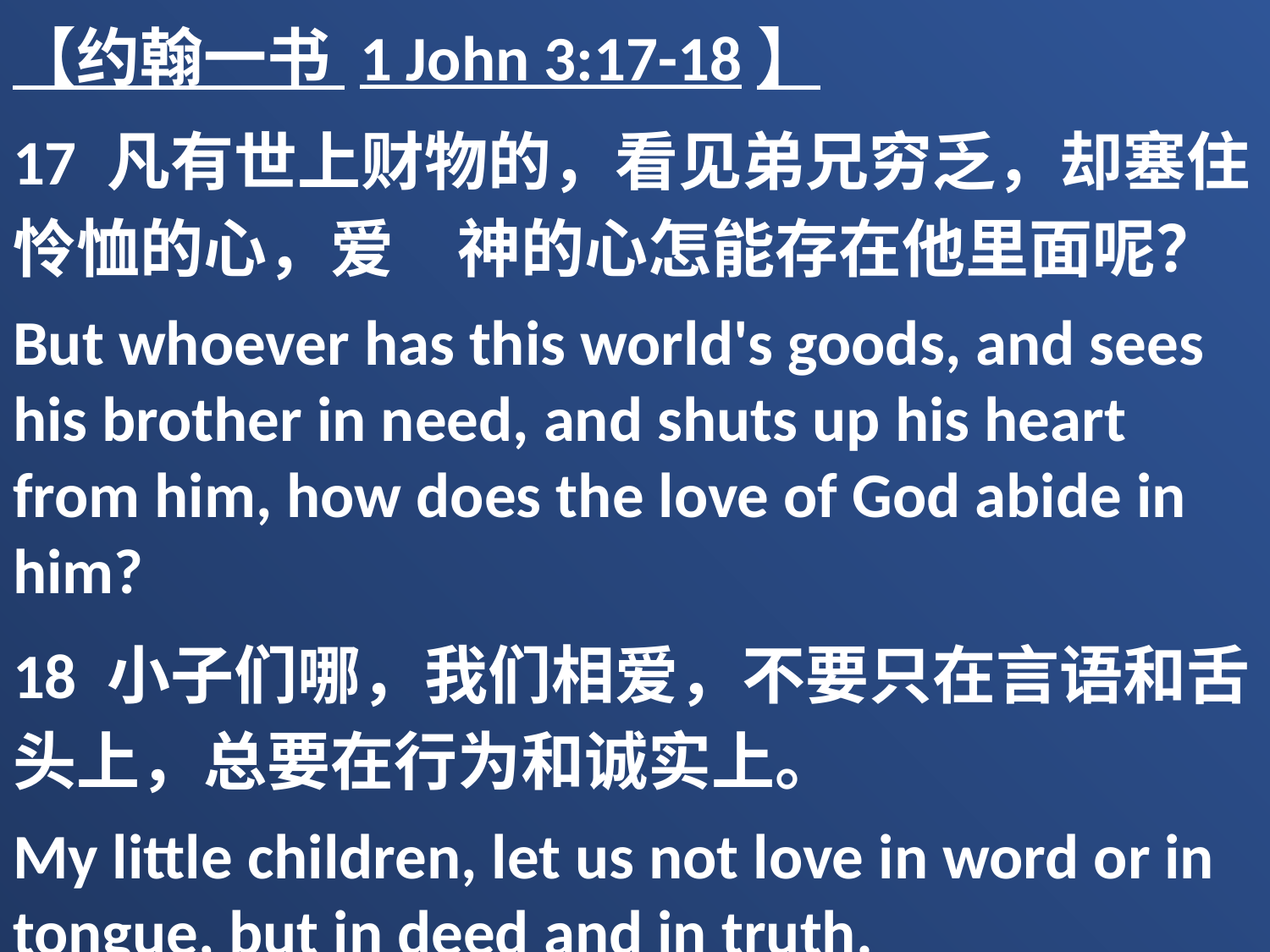

【约翰一书 1 John 3:17-18】
17 凡有世上财物的，看见弟兄穷乏，却塞住怜恤的心，爱　神的心怎能存在他里面呢？
But whoever has this world's goods, and sees his brother in need, and shuts up his heart from him, how does the love of God abide in him?
18 小子们哪，我们相爱，不要只在言语和舌头上，总要在行为和诚实上。
My little children, let us not love in word or in tongue, but in deed and in truth.